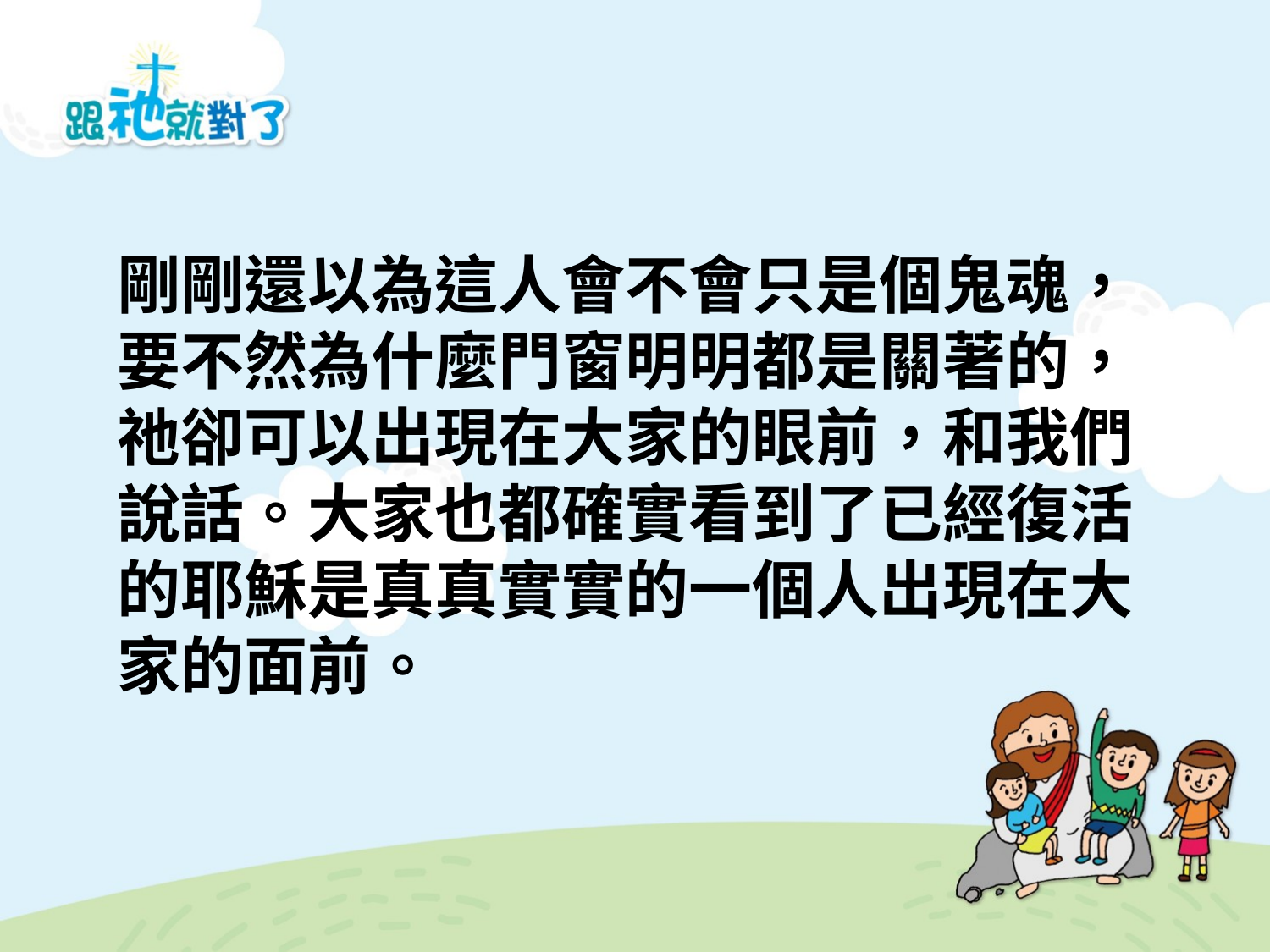

剛剛還以為這人會不會只是個鬼魂，要不然為什麼門窗明明都是關著的，祂卻可以出現在大家的眼前，和我們說話。大家也都確實看到了已經復活的耶穌是真真實實的一個人出現在大家的面前。